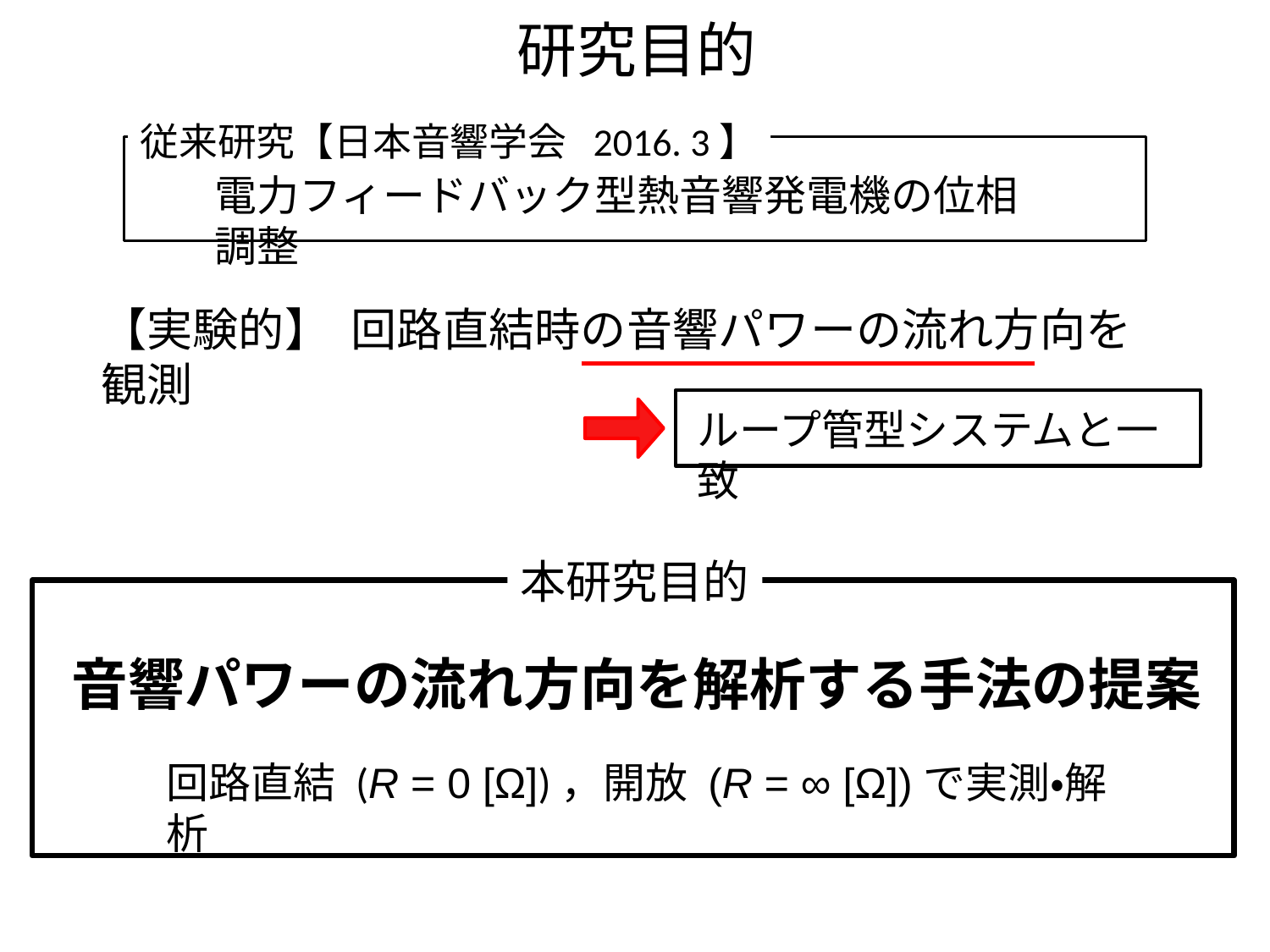

研究目的
従来研究【日本音響学会  2016. 3】

電力フィードバック型熱音響発電機の位相調整
【実験的】  回路直結時の音響パワーの流れ方向を観測

ループ管型システムと一致
本研究目的

音響パワーの流れ方向を解析する手法の提案
回路直結 (R = 0 [Ω])，開放 (R = ∞ [Ω])で実測・解析